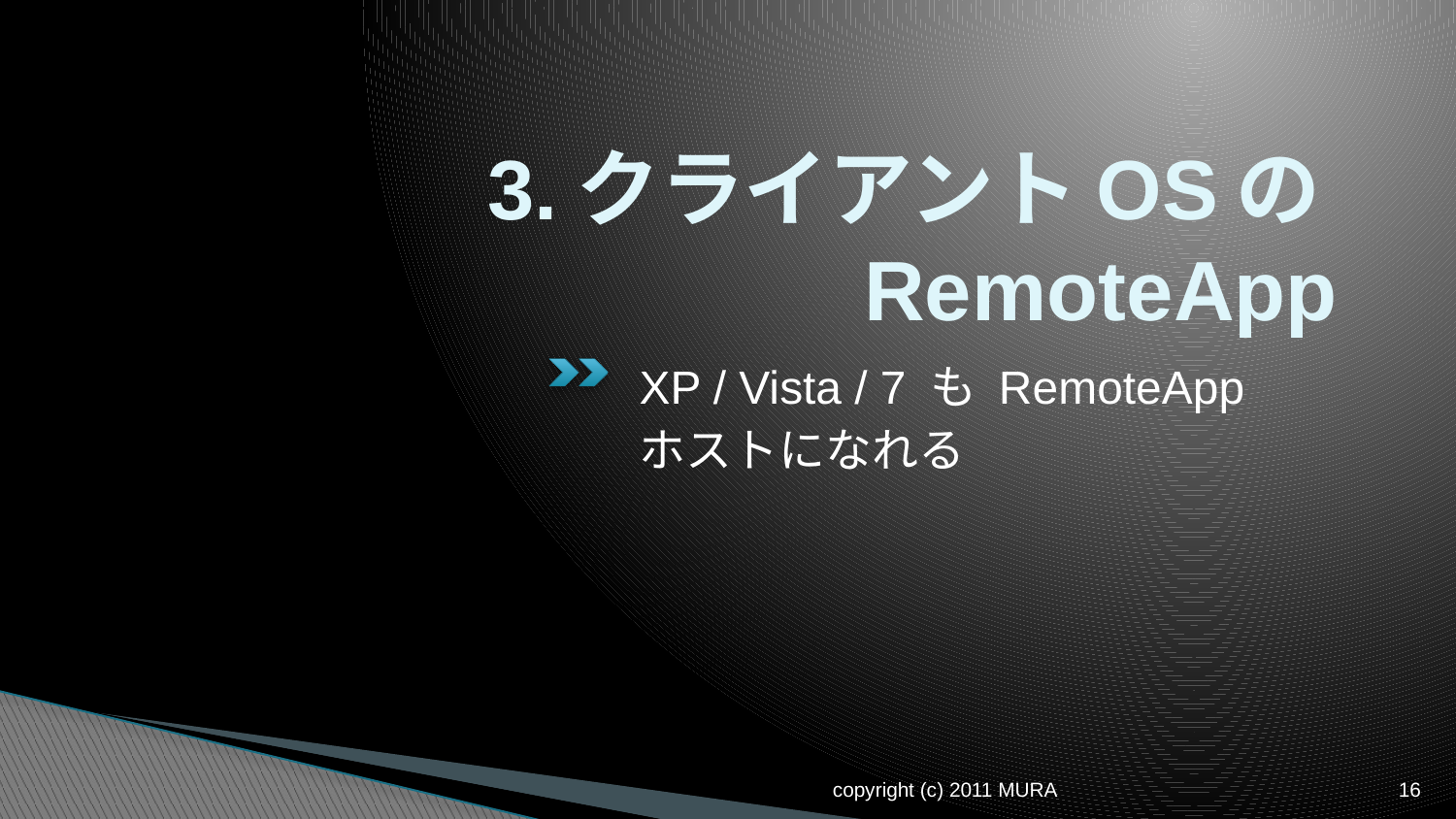

# 3.クライアントOSのRemoteApp
XP / Vista / 7 も RemoteApp
ホストになれる
copyright (c) 2011 MURA
16